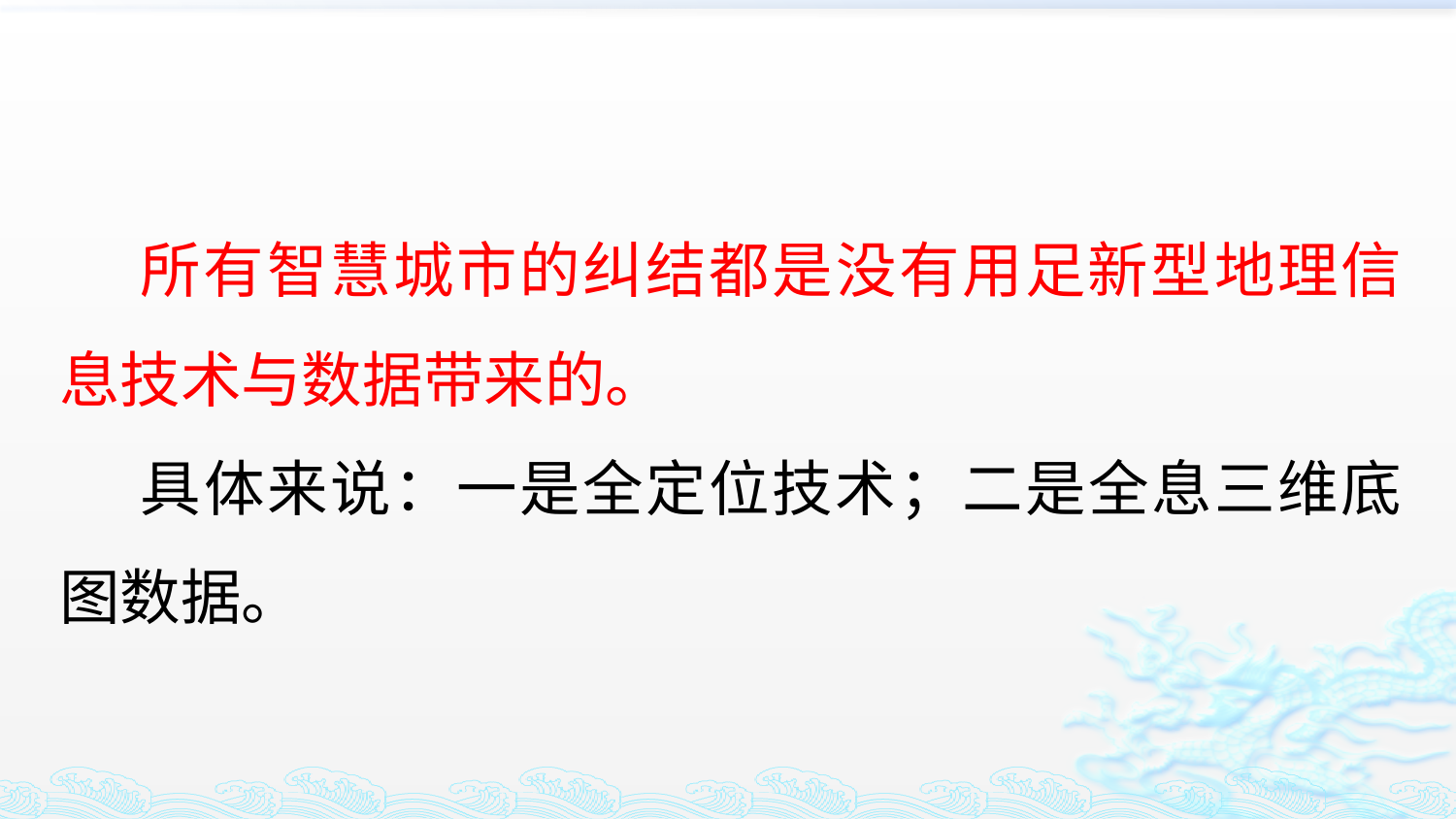

所有智慧城市的纠结都是没有用足新型地理信息技术与数据带来的。
    具体来说：一是全定位技术；二是全息三维底图数据。